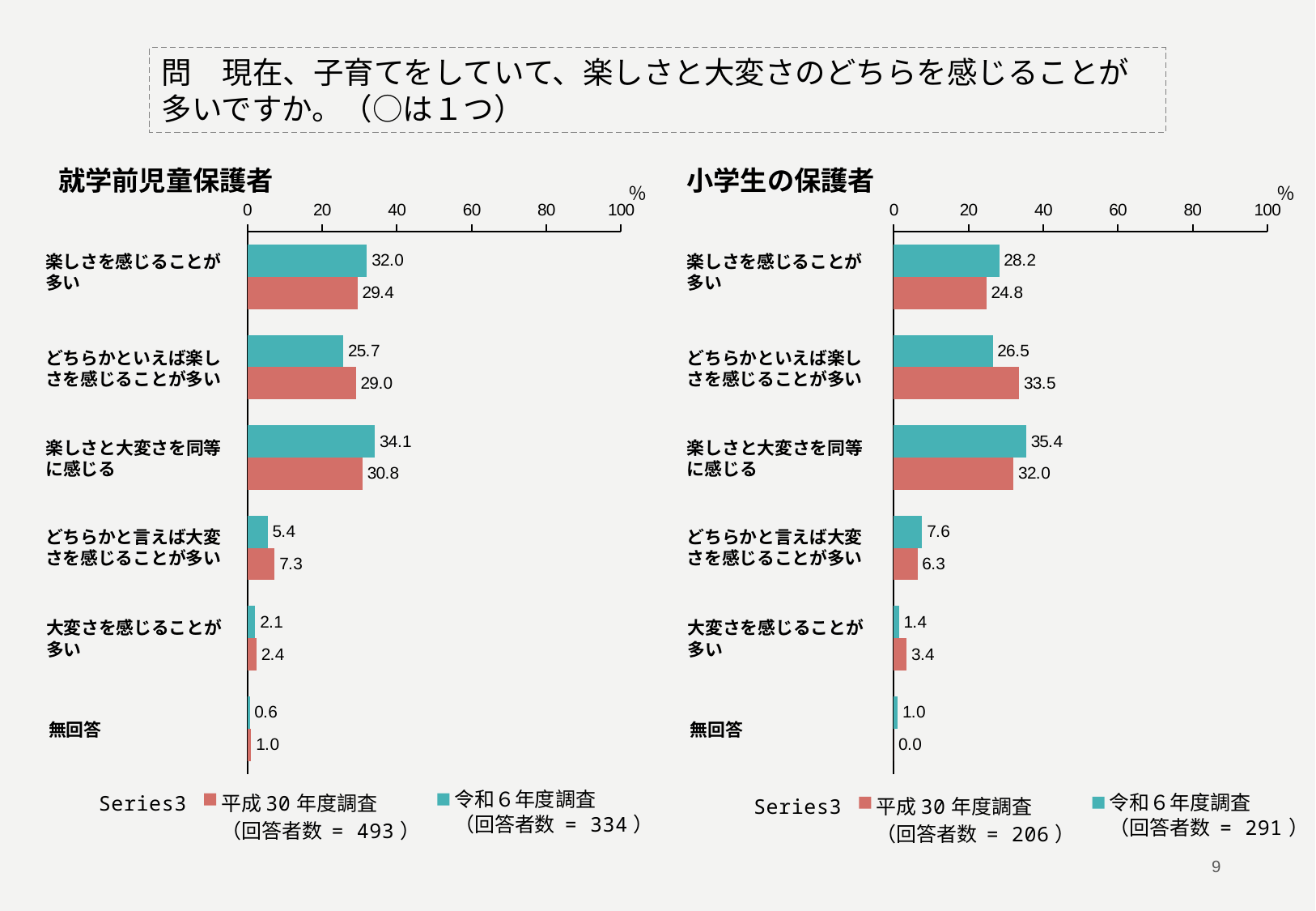

問　現在、子育てをしていて、楽しさと大変さのどちらを感じることが多いですか。（○は１つ）
小学生の保護者
就学前児童保護者
％
％

### Chart

| Category | 令和６年度調査
（回答者数 = 334） | 平成30年度調査
（回答者数 = 493） |
|---|---|---|
| 楽しさを感じることが多い | 32.0 | 29.41176470588235 |
| どちらかといえば楽しさを感じることが多い | 25.7 | 29.006085192697768 |
| 楽しさと大変さを同等に感じる | 34.1 | 30.831643002028397 |
| どちらかといえば大変さを感じることが多い | 5.4 | 7.302231237322515 |
| 大変さを感じることが多い | 2.1 | 2.4340770791075053 |
| 無回答 | 0.6 | 1.0141987829614605 |

### Chart

| Category | 令和６年度調査
（回答者数 = 291） | 平成30年度調査
（回答者数 = 206） |
|---|---|---|
| 楽しさを感じることが多い | 28.2 | 24.75728155339806 |
| どちらかといえば楽しさを感じることが多い | 26.5 | 33.49514563106796 |
| 楽しさと大変さを同等に感じる | 35.4 | 32.03883495145631 |
| どちらかといえば大変さを感じることが多い | 7.6 | 6.310679611650485 |
| 大変さを感じることが多い | 1.4 | 3.3980582524271843 |
| 無回答 | 1.0 | 0.0 |
楽しさを感じることが
多い
どちらかといえば楽し
さを感じることが多い
楽しさと大変さを同等
に感じる
どちらかと言えば大変
さを感じることが多い
大変さを感じることが
多い
無回答
楽しさを感じることが
多い
どちらかといえば楽し
さを感じることが多い
楽しさと大変さを同等
に感じる
どちらかと言えば大変
さを感じることが多い
大変さを感じることが
多い
無回答

### Chart

| Category | 令和６年度調査
（回答者数 = 291） | 平成30年度調査
（回答者数 = 206） |  |
|---|---|---|---|
| 三崎地区 | 29.2 | 29.12621359223301 | -0.0737864077669883 |
| 南下浦地区 | 41.2 | 42.23300970873787 | 1.0330097087378647 |
| 初声地区 | 29.2 | 28.640776699029125 | -0.5592233009708742 |
| 無回答 | 0.3 | 0.0 | -0.3 |

### Chart

| Category | 令和６年度調査
（回答者数 = 334） | 平成30年度調査
（回答者数 = 493） |  |
|---|---|---|---|
| 三崎地区 | 29.0 | 27.6 | -1.3999999999999986 |
| 南下浦地区 | 40.1 | 42.4 | 2.299999999999997 |
| 初声地区 | 30.2 | 29.6 | -0.5999999999999979 |
| 無回答 | 0.6 | 0.4 | -0.19999999999999996 |
9